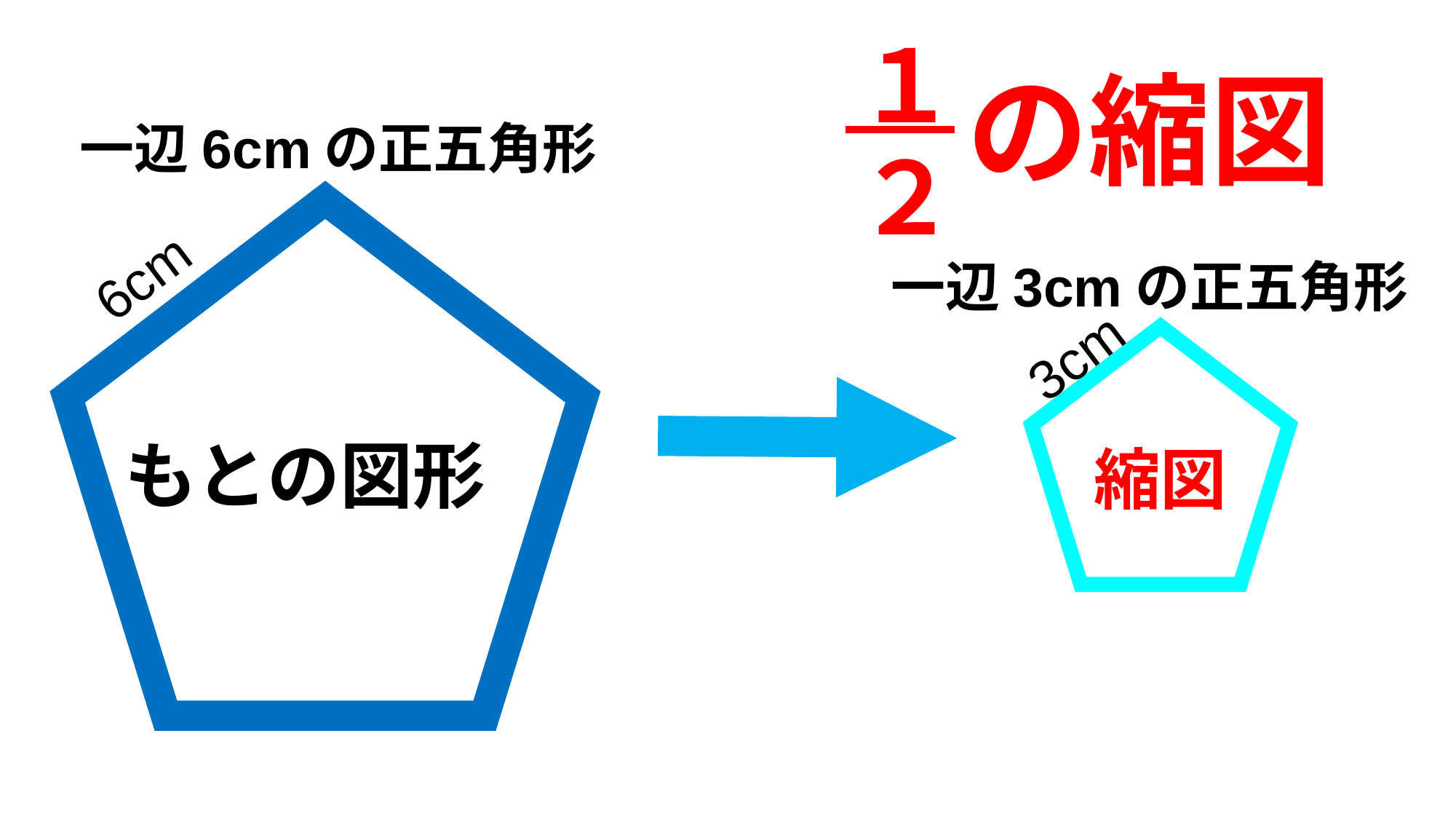

１
２
の縮図
一辺6cmの正五角形

6cm
一辺3cmの正五角形
3cm

もとの図形
縮図